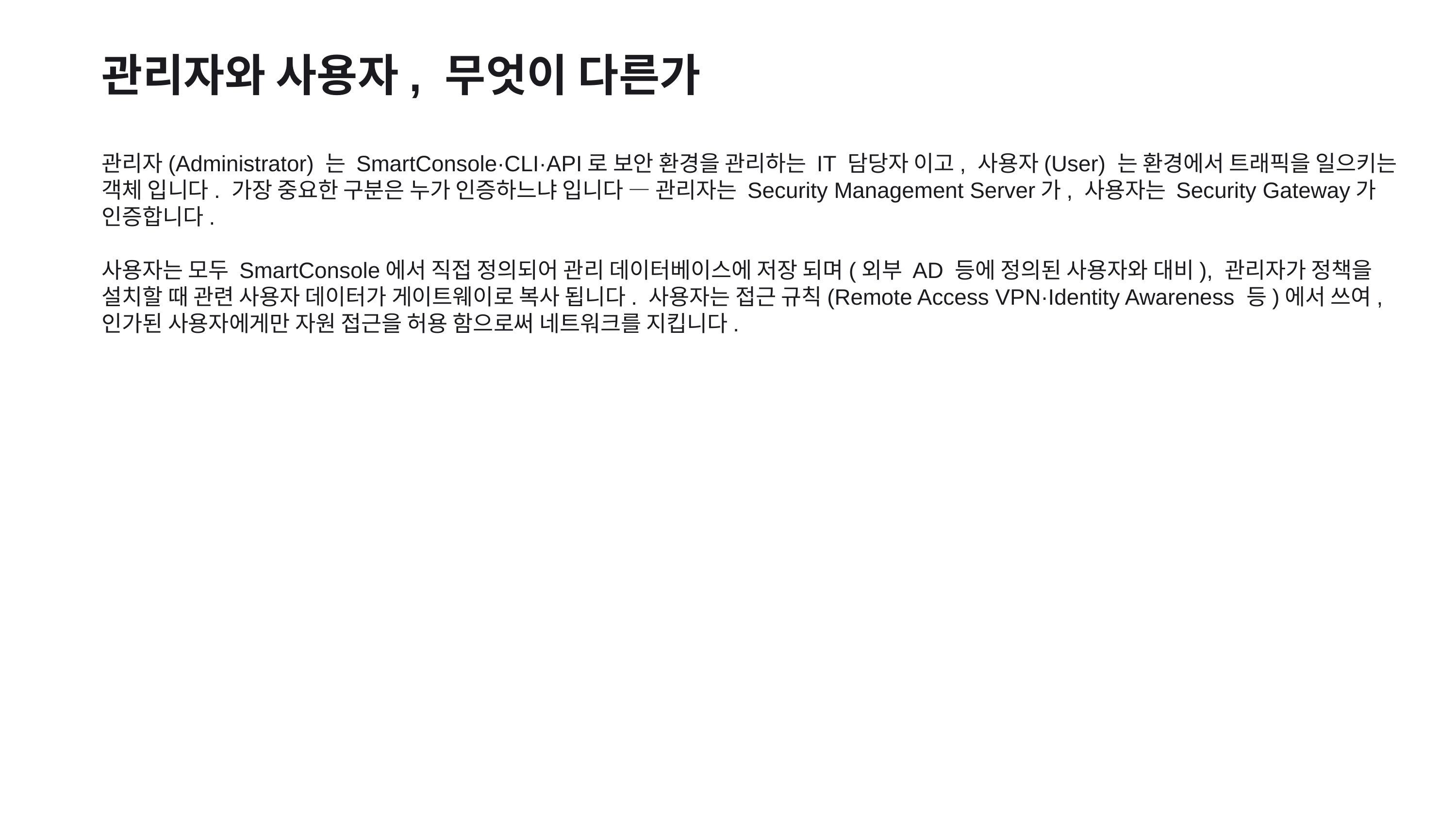

관리자와 사용자, 무엇이 다른가
관리자(Administrator) 는 SmartConsole·CLI·API로 보안 환경을 관리하는 IT 담당자 이고, 사용자(User) 는 환경에서 트래픽을 일으키는 객체 입니다. 가장 중요한 구분은 누가 인증하느냐 입니다 — 관리자는 Security Management Server가, 사용자는 Security Gateway가 인증합니다.

사용자는 모두 SmartConsole에서 직접 정의되어 관리 데이터베이스에 저장 되며(외부 AD 등에 정의된 사용자와 대비), 관리자가 정책을 설치할 때 관련 사용자 데이터가 게이트웨이로 복사 됩니다. 사용자는 접근 규칙(Remote Access VPN·Identity Awareness 등)에서 쓰여, 인가된 사용자에게만 자원 접근을 허용 함으로써 네트워크를 지킵니다.